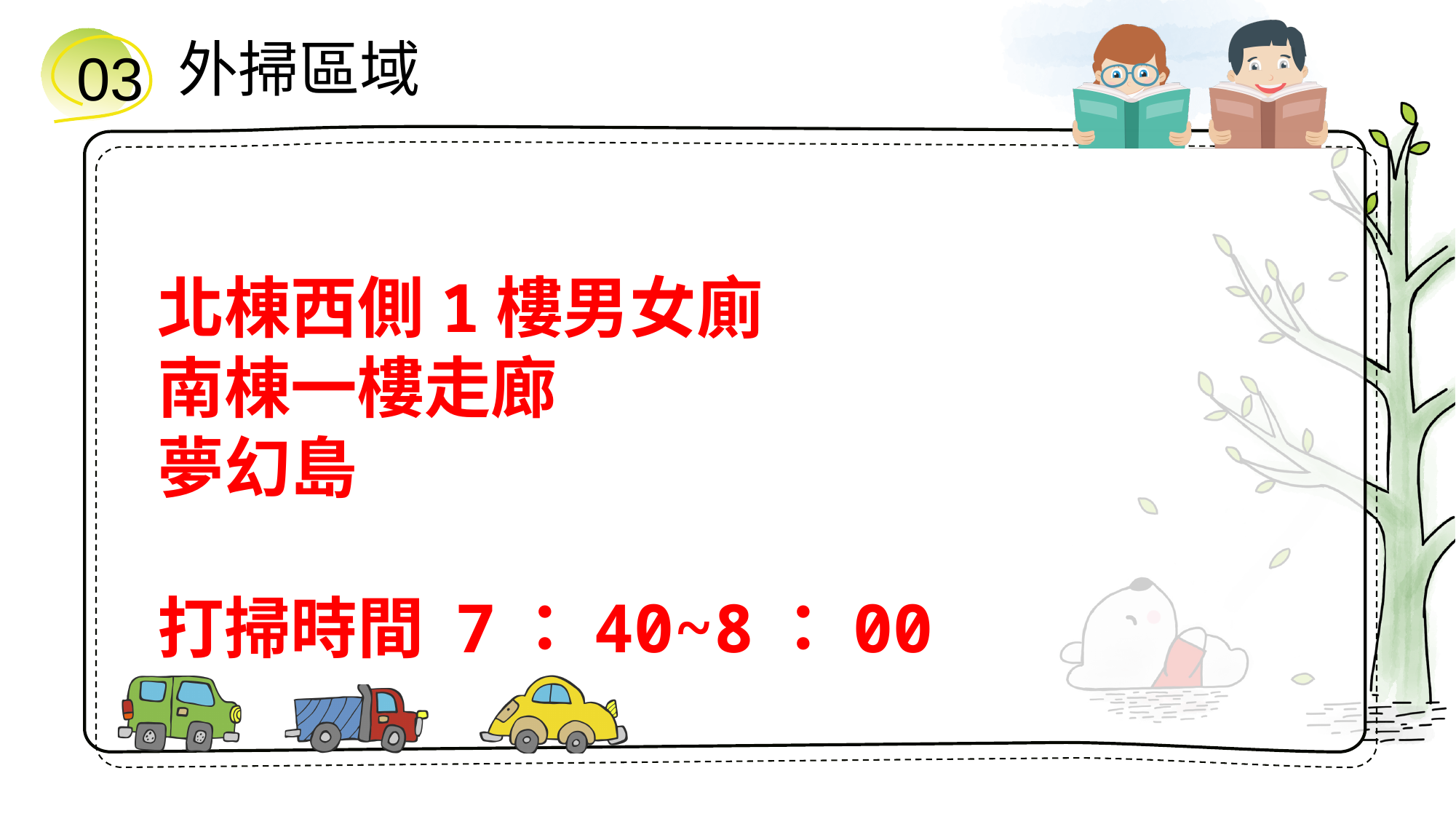

外掃區域
03
北棟西側1樓男女廁
南棟一樓走廊
夢幻島

打掃時間 7：40~8：00